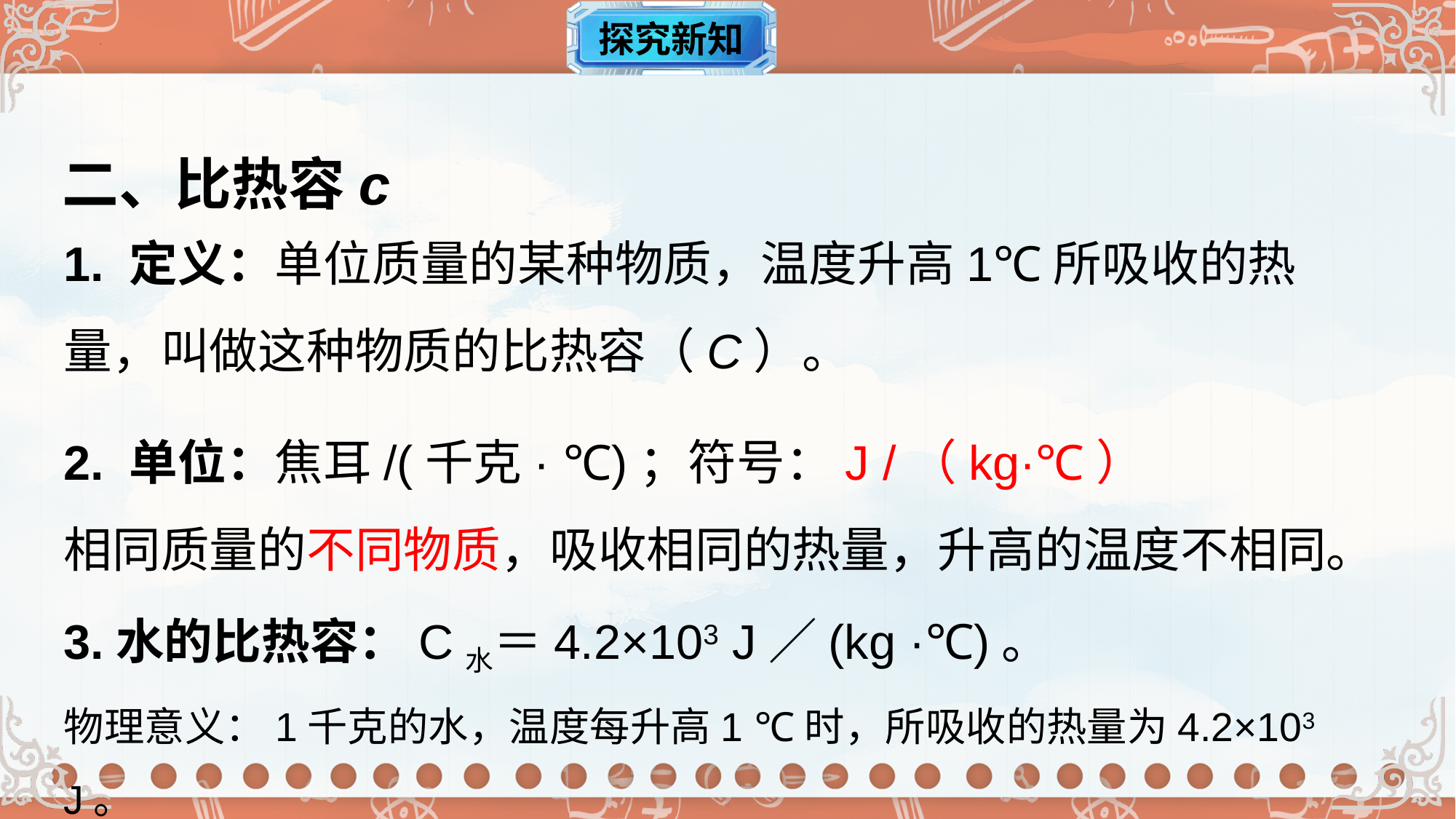

二、比热容c
1. 定义：单位质量的某种物质，温度升高1℃所吸收的热量，叫做这种物质的比热容（C）。
2. 单位：焦耳/(千克· ℃)；符号：J /（kg·℃）
相同质量的不同物质，吸收相同的热量，升高的温度不相同。
3.水的比热容：C水＝4.2×103 J／(kg ·℃)。
物理意义：1千克的水，温度每升高1 ℃时，所吸收的热量为4.2×103 J。